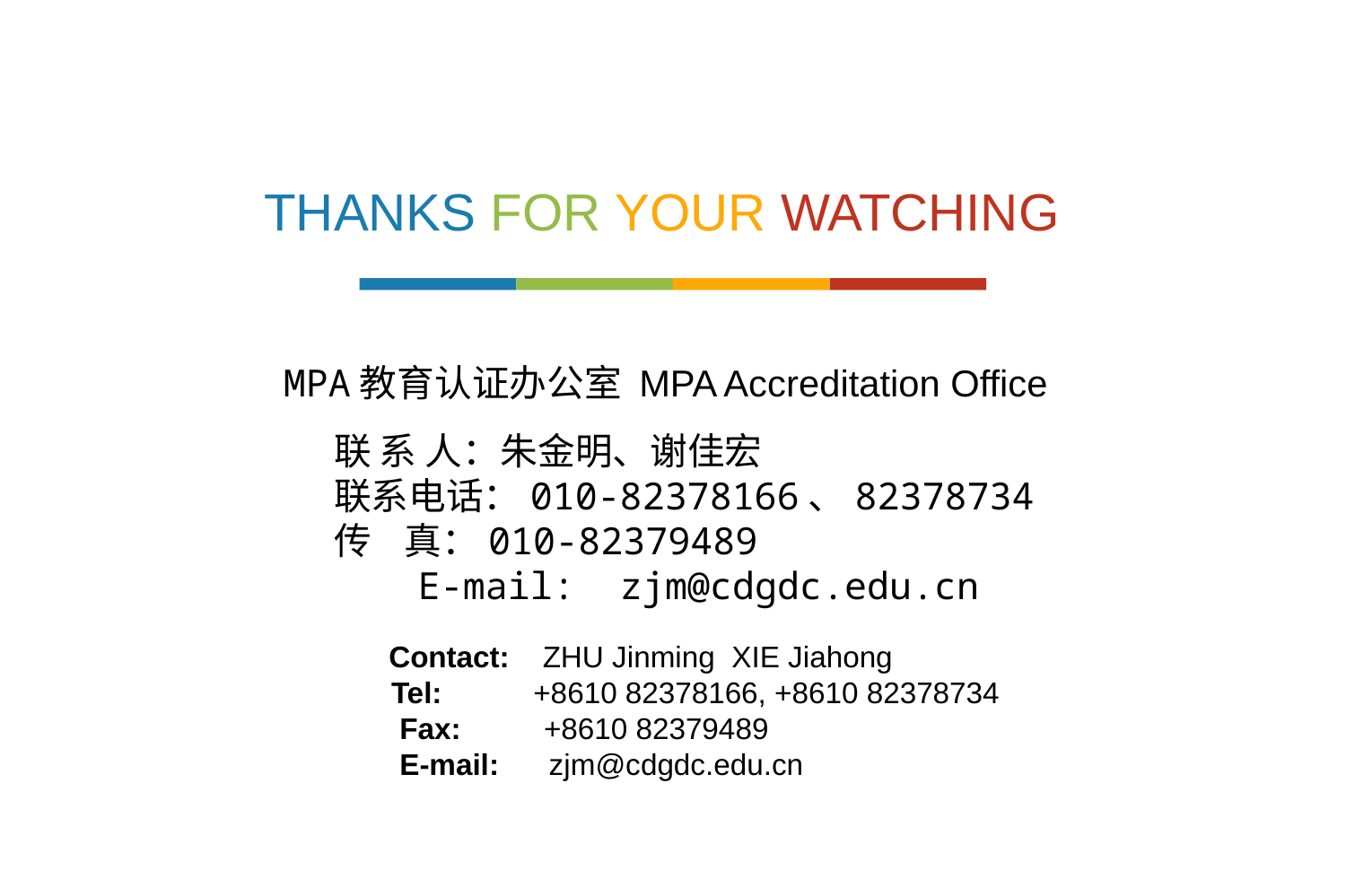

THANKS FOR YOUR WATCHING

MPA教育认证办公室 MPA Accreditation Office

     联 系 人：朱金明、谢佳宏
     联系电话：010-82378166、82378734
     传    真：010-82379489
      E-mail:  zjm@cdgdc.edu.cn

              Contact:    ZHU Jinming  XIE Jiahong
             Tel:           +8610 82378166, +8610 82378734
              Fax:          +8610 82379489
              E-mail:      zjm@cdgdc.edu.cn